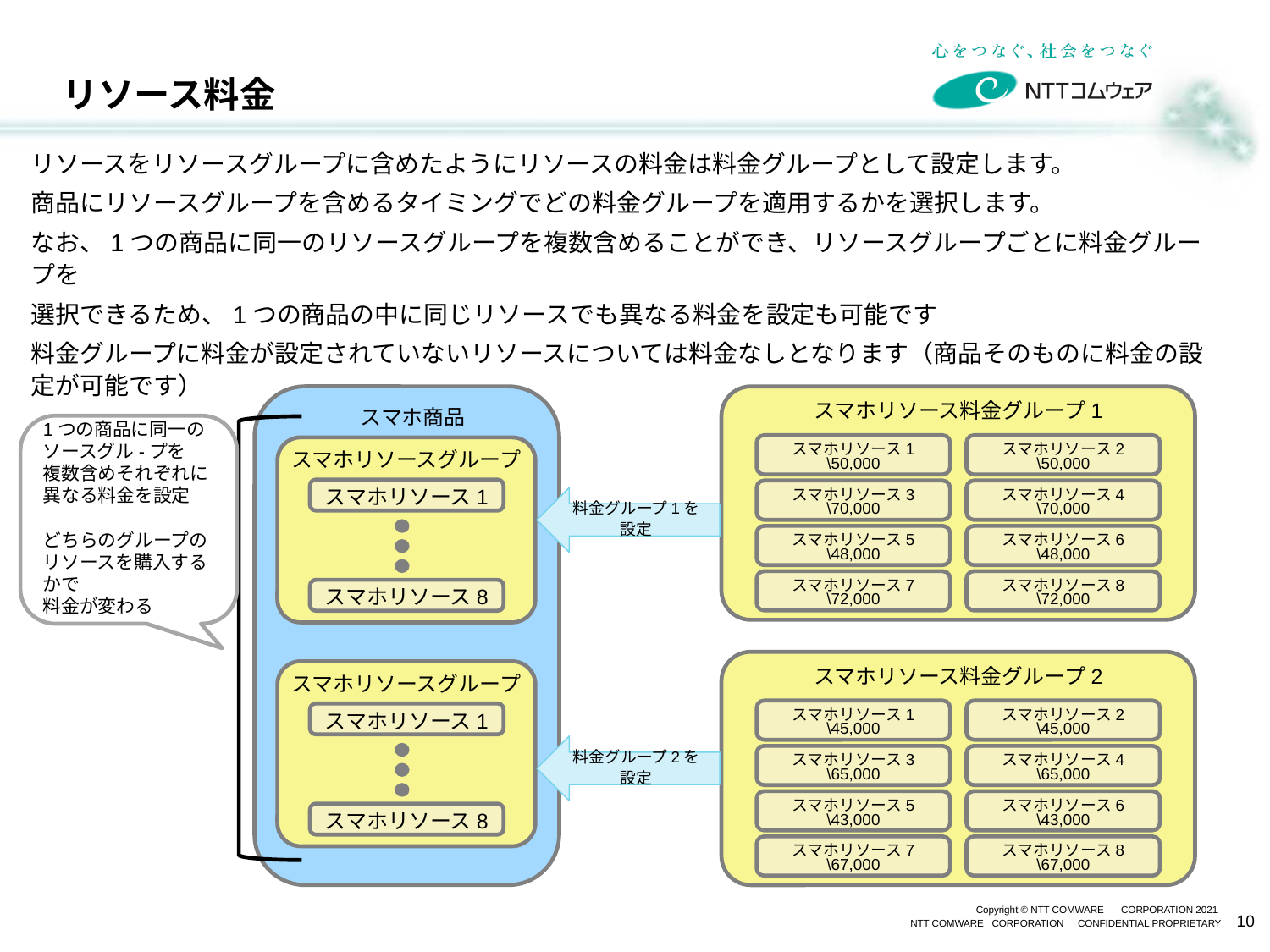

# リソース料金
リソースをリソースグループに含めたようにリソースの料金は料金グループとして設定します。
商品にリソースグループを含めるタイミングでどの料金グループを適用するかを選択します。
なお、1つの商品に同一のリソースグループを複数含めることができ、リソースグループごとに料金グループを
選択できるため、1つの商品の中に同じリソースでも異なる料金を設定も可能です
料金グループに料金が設定されていないリソースについては料金なしとなります（商品そのものに料金の設定が可能です）
スマホ商品
スマホリソース料金グループ1
1つの商品に同一の
ソースグル-プを
複数含めそれぞれに
異なる料金を設定

どちらのグループの
リソースを購入するかで
料金が変わる

スマホリソース2
\50,000
スマホリソース1
\50,000
スマホリソースグループ
スマホリソース1
スマホリソース8
スマホリソース3
\70,000
スマホリソース4
\70,000
料金グループ1を設定

スマホリソース6
\48,000
スマホリソース5
\48,000
スマホリソース7
\72,000
スマホリソース8
\72,000
スマホリソース料金グループ2
スマホリソースグループ
スマホリソース2
\45,000
スマホリソース1
\45,000
スマホリソース1
スマホリソース8
料金グループ2を設定

スマホリソース3
\65,000
スマホリソース4
\65,000
スマホリソース6
\43,000
スマホリソース5
\43,000
スマホリソース7
\67,000
スマホリソース8
\67,000